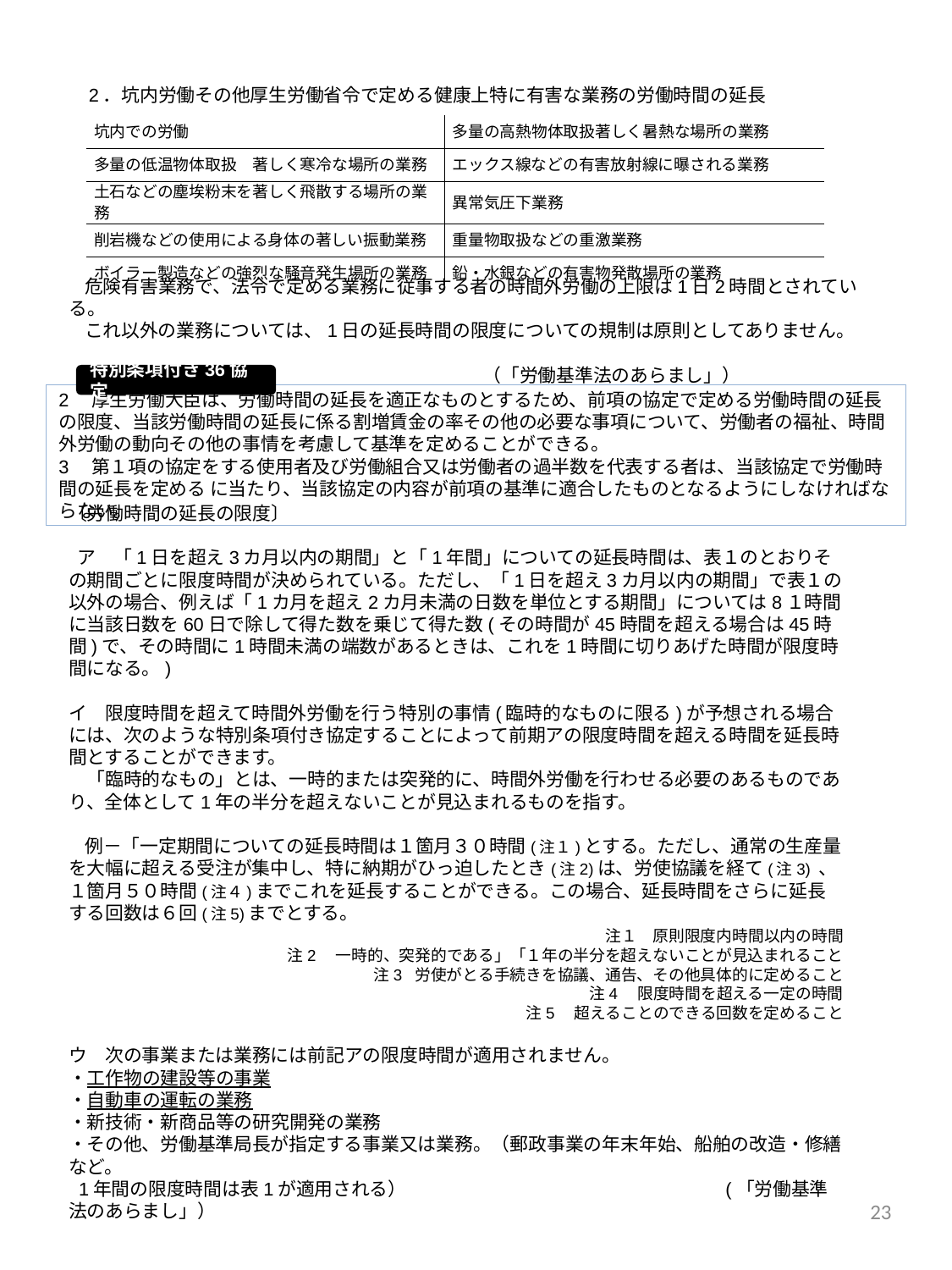

2．坑内労働その他厚生労働省令で定める健康上特に有害な業務の労働時間の延長
| 坑内での労働 | 多量の高熱物体取扱著しく暑熱な場所の業務 |
| --- | --- |
| 多量の低温物体取扱　著しく寒冷な場所の業務 | エックス線などの有害放射線に曝される業務 |
| 土石などの塵埃粉末を著しく飛散する場所の業務 | 異常気圧下業務 |
| 削岩機などの使用による身体の著しい振動業務 | 重量物取扱などの重激業務 |
| ボイラー製造などの強烈な騒音発生場所の業務 | 鉛・水銀などの有害物発散場所の業務 |
危険有害業務で、法令で定める業務に従事する者の時間外労働の上限は1日2時間とされている。
これ以外の業務については、1日の延長時間の限度についての規制は原則としてありません。
                                                                                                  （「労働基準法のあらまし」）

特別条項付き36協定

2　厚生労働大臣は、労働時間の延長を適正なものとするため、前項の協定で定める労働時間の延長の限度、当該労働時間の延長に係る割増賃金の率その他の必要な事項について、労働者の福祉、時間外労働の動向その他の事情を考慮して基準を定めることができる。
3　第１項の協定をする使用者及び労働組合又は労働者の過半数を代表する者は、当該協定で労働時間の延長を定める に当たり、当該協定の内容が前項の基準に適合したものとなるようにしなければならない。

〔労働時間の延長の限度〕

 ア　「1日を超え3カ月以内の期間」と「1年間」についての延長時間は、表１のとおりその期間ごとに限度時間が決められている。ただし、「1日を超え3カ月以内の期間」で表１の以外の場合、例えば「1カ月を超え2カ月未満の日数を単位とする期間」については8１時間に当該日数を60日で除して得た数を乗じて得た数(その時間が45時間を超える場合は45時間)で、その時間に1時間未満の端数があるときは、これを1時間に切りあげた時間が限度時間になる。)

イ　限度時間を超えて時間外労働を行う特別の事情(臨時的なものに限る)が予想される場合には、次のような特別条項付き協定することによって前期アの限度時間を超える時間を延長時間とすることができます。
　「臨時的なもの」とは、一時的または突発的に、時間外労働を行わせる必要のあるものであり、全体として1年の半分を超えないことが見込まれるものを指す。

   例－「一定期間についての延長時間は１箇月３０時間(注１)とする。ただし、通常の生産量を大幅に超える受注が集中し、特に納期がひっ迫したとき(注2)は、労使協議を経て(注3) 、１箇月５０時間(注４)までこれを延長することができる。この場合、延長時間をさらに延長する回数は６回(注5)までとする。
　　　　　 注１　原則限度内時間以内の時間
　　　　　　 注2　一時的、突発的である」「１年の半分を超えないことが見込まれること
　　　　　　 注3  労使がとる手続きを協議、通告、その他具体的に定めること
　　　　　　 注4　限度時間を超える一定の時間
　　　　　　 注5　超えることのできる回数を定めること

ウ　次の事業または業務には前記アの限度時間が適用されません。
・工作物の建設等の事業
・自動車の運転の業務
・新技術・新商品等の研究開発の業務
・その他、労働基準局長が指定する事業又は業務。（郵政事業の年末年始、船舶の改造・修繕など。
  1年間の限度時間は表1が適用される）　　　　　　　　　　　　　　　     　(「労働基準法のあらまし」）

23